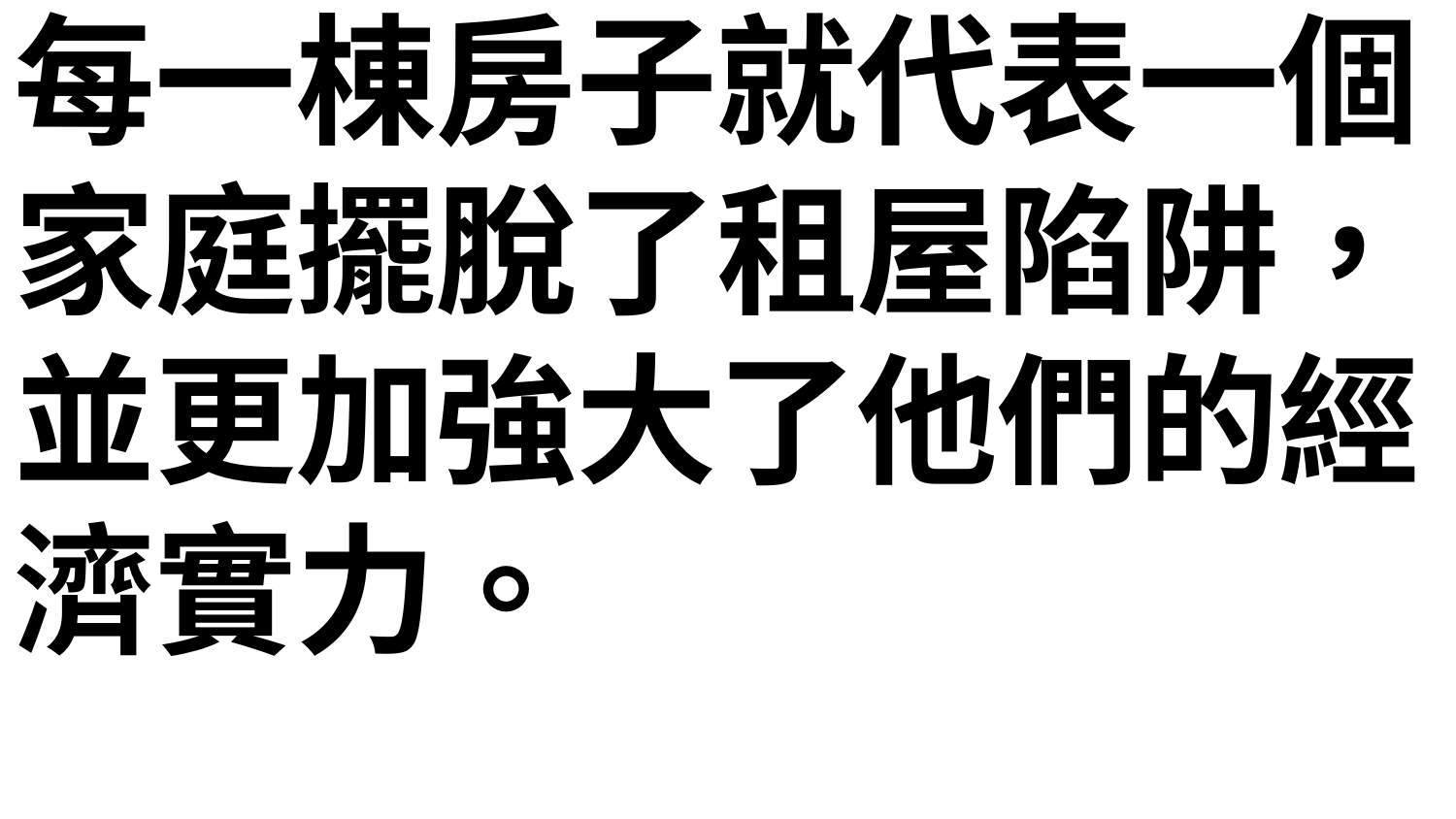

每一棟房子就代表一個家庭擺脫了租屋陷阱，並更加強大了他們的經濟實力。